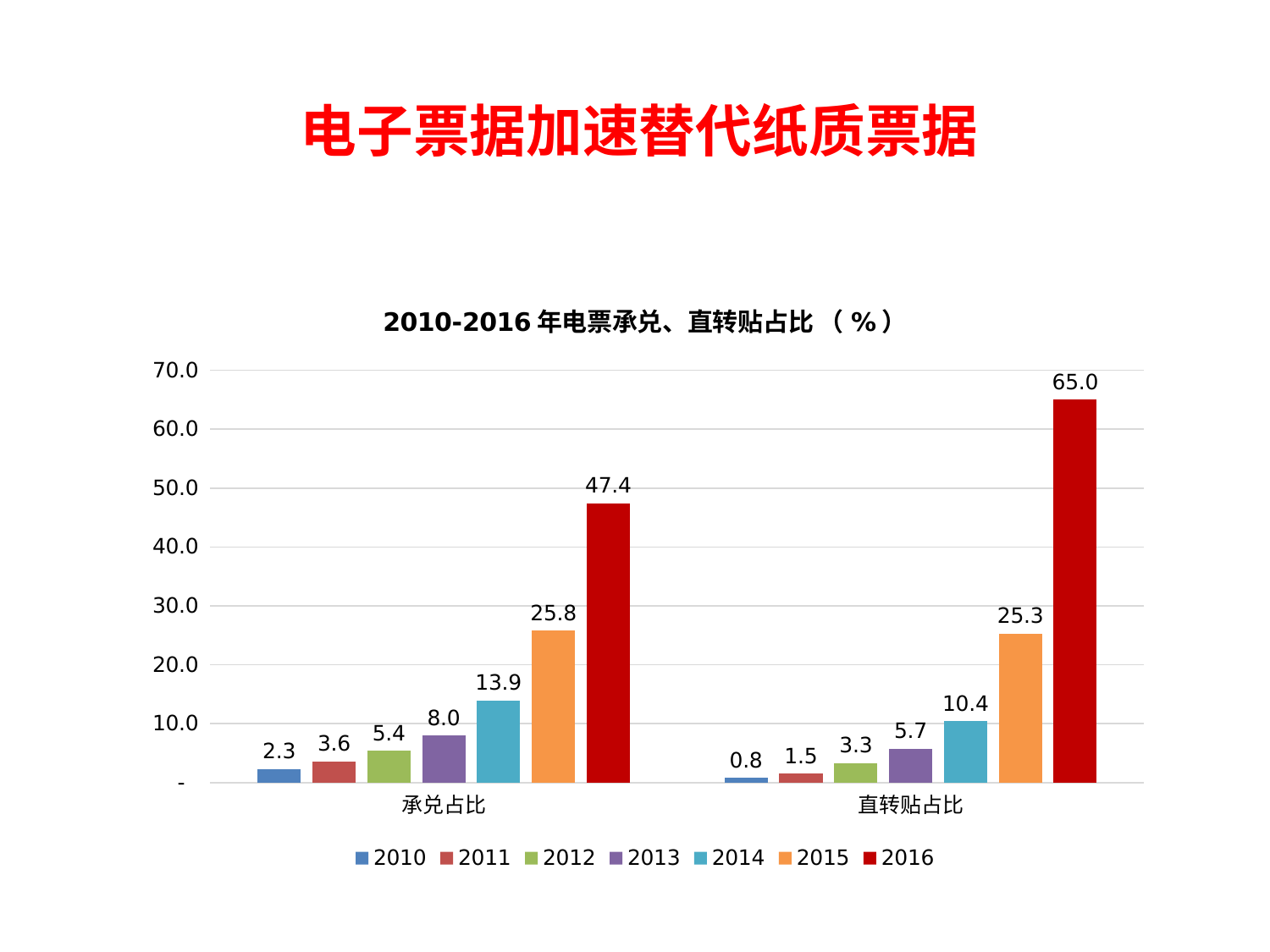

电子票据加速替代纸质票据

### Chart: 2010-2016年电票承兑、直转贴占比 （%）

| Category | 2010 | 2011 | 2012 | 2013 | 2014 | 2015 | 2016 |
|---|---|---|---|---|---|---|---|
| 承兑占比 | 2.3 | 3.6 | 5.4 | 8.0 | 13.9 | 25.8 | 47.4 |
| 直转贴占比 | 0.8 | 1.5 | 3.3 | 5.7 | 10.4 | 25.3 | 65.0 |